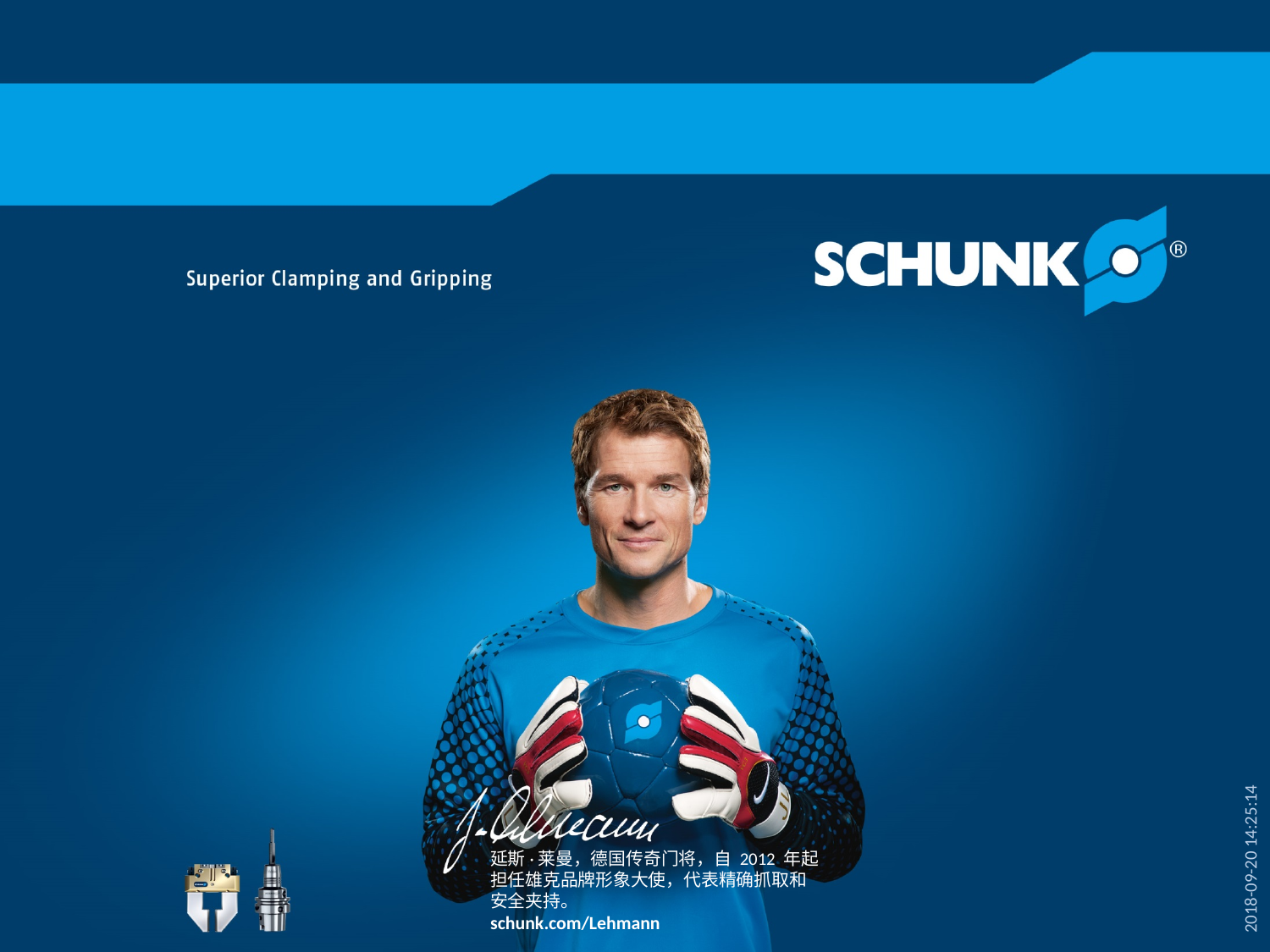

2018-09-20 14:25:14
延斯·莱曼，德国传奇门将，自 2012 年起担任雄克品牌形象大使，代表精确抓取和安全夹持。
schunk.com/Lehmann